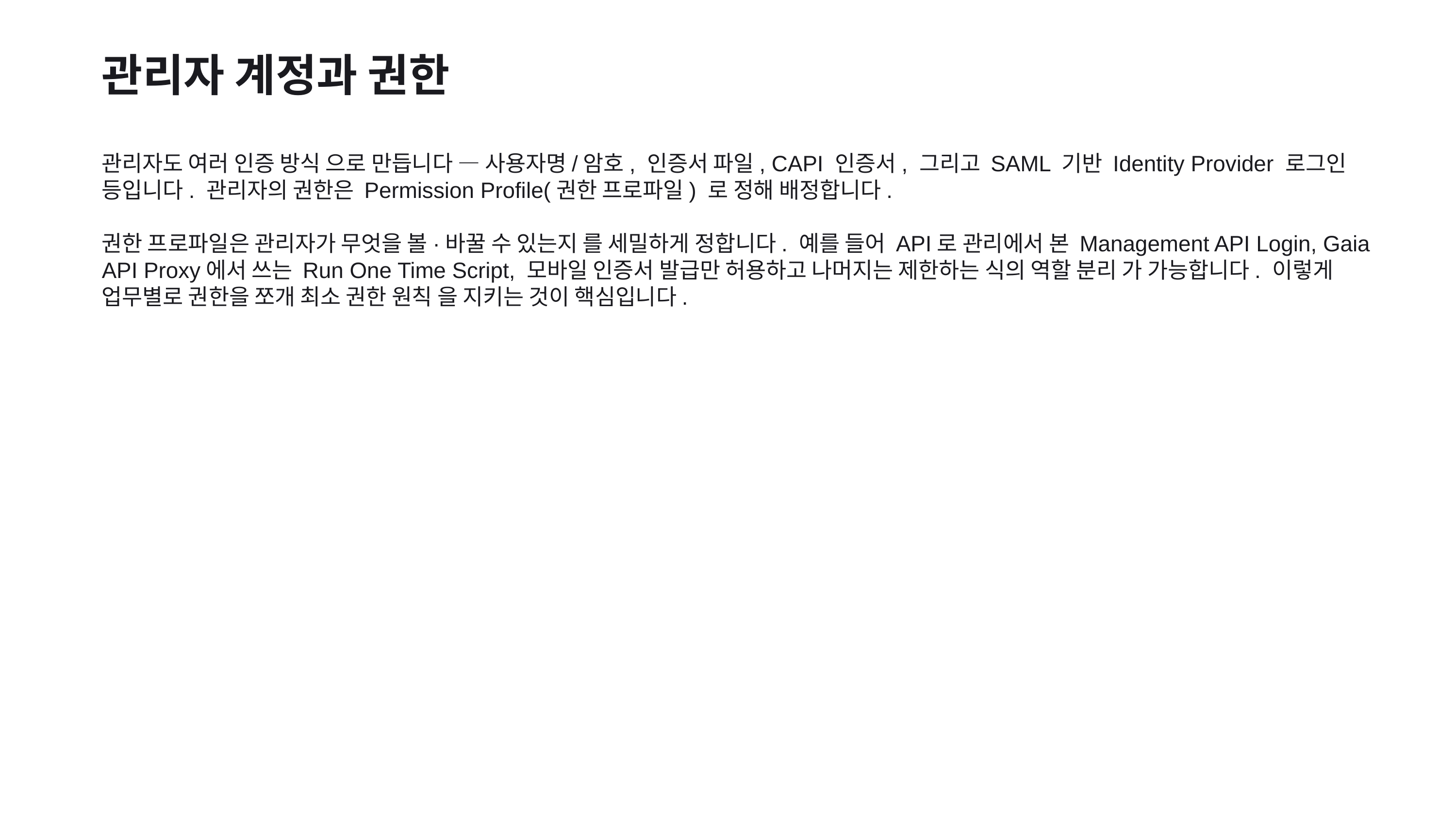

관리자 계정과 권한
관리자도 여러 인증 방식 으로 만듭니다 — 사용자명/암호, 인증서 파일, CAPI 인증서, 그리고 SAML 기반 Identity Provider 로그인 등입니다. 관리자의 권한은 Permission Profile(권한 프로파일) 로 정해 배정합니다.

권한 프로파일은 관리자가 무엇을 볼·바꿀 수 있는지 를 세밀하게 정합니다. 예를 들어 API로 관리에서 본 Management API Login, Gaia API Proxy에서 쓰는 Run One Time Script, 모바일 인증서 발급만 허용하고 나머지는 제한하는 식의 역할 분리 가 가능합니다. 이렇게 업무별로 권한을 쪼개 최소 권한 원칙 을 지키는 것이 핵심입니다.